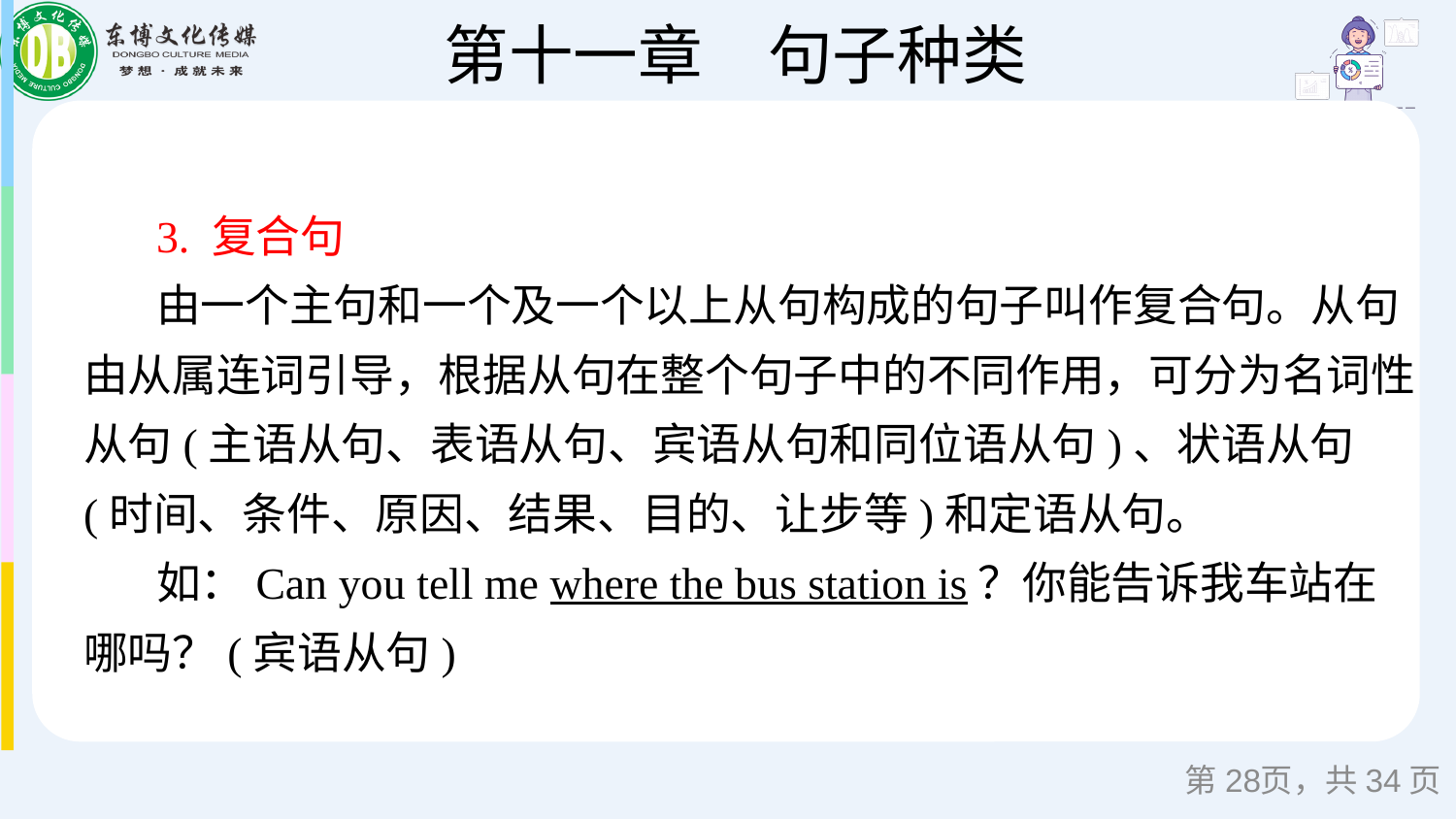

3. 复合句
由一个主句和一个及一个以上从句构成的句子叫作复合句。从句由从属连词引导，根据从句在整个句子中的不同作用，可分为名词性从句(主语从句、表语从句、宾语从句和同位语从句)、状语从句(时间、条件、原因、结果、目的、让步等)和定语从句。
如：Can you tell me where the bus station is？你能告诉我车站在哪吗？(宾语从句)
第28页，共34页